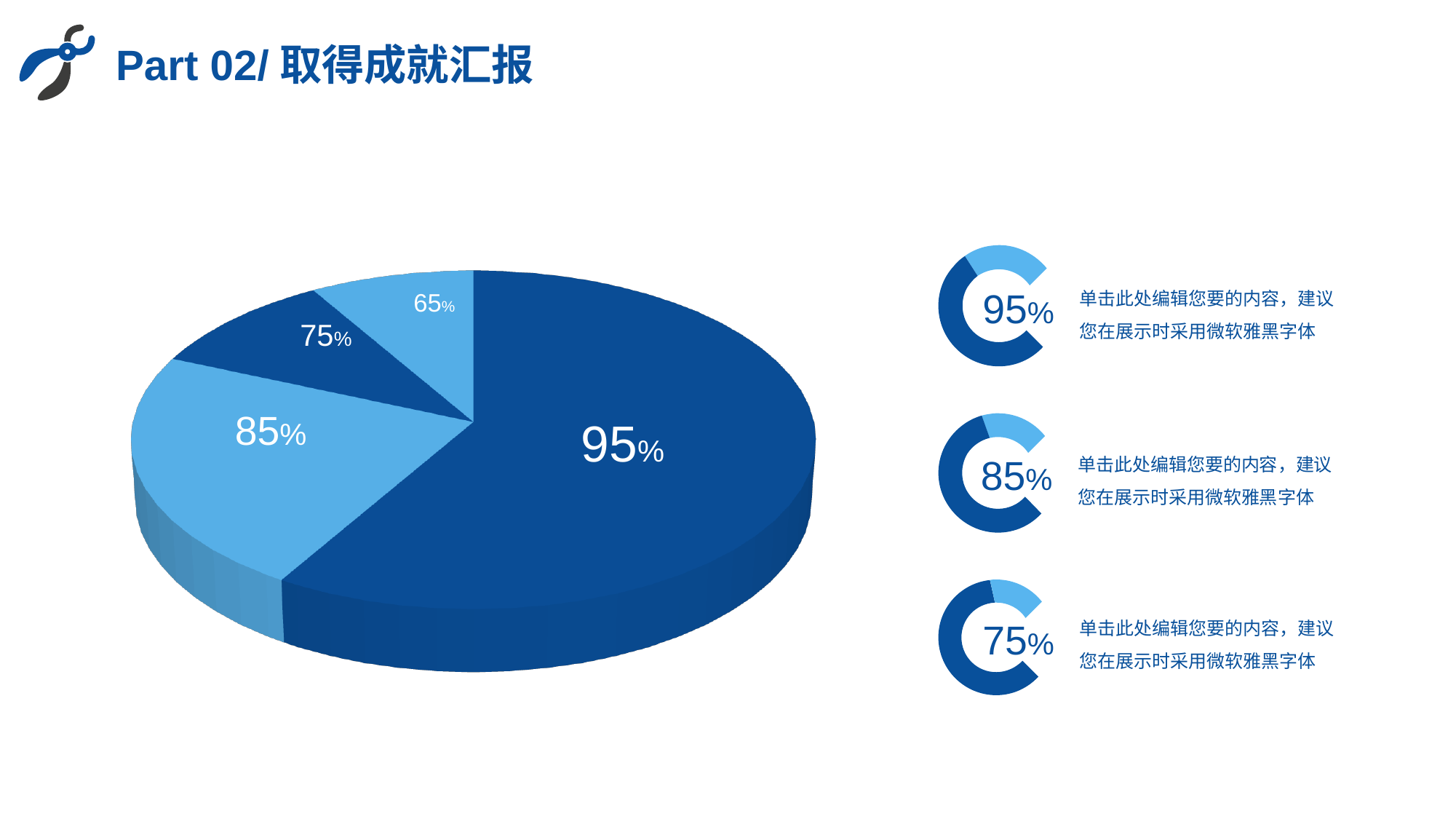

Part 02/取得成就汇报

[unsupported chart]

单击此处编辑您要的内容，建议您在展示时采用微软雅黑字体
95%
65%
75%
85%
95%

单击此处编辑您要的内容，建议您在展示时采用微软雅黑字体
85%

单击此处编辑您要的内容，建议您在展示时采用微软雅黑字体
75%